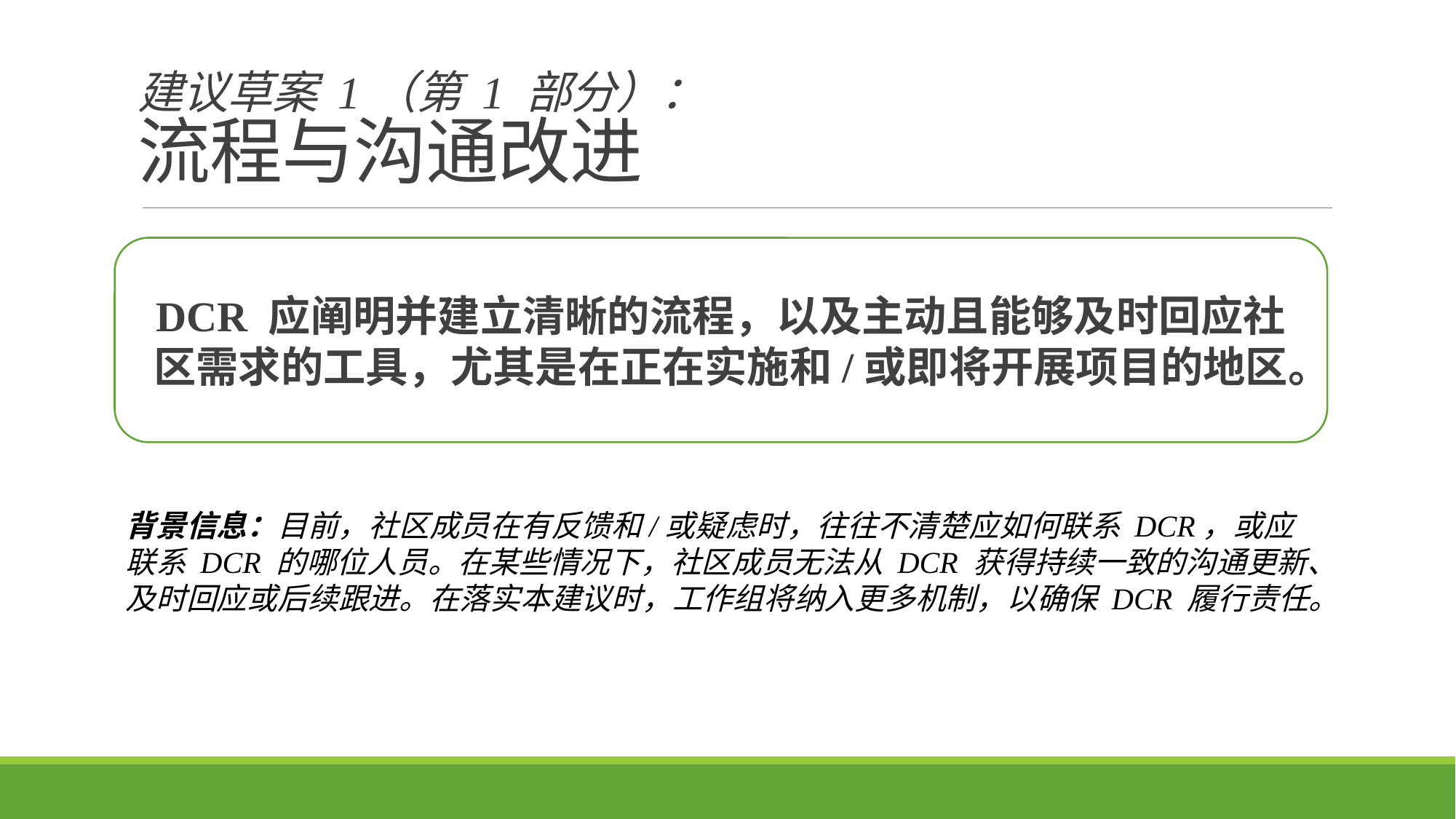

建议草案 1（第 1 部分）：
流程与沟通改进
DCR 应阐明并建立清晰的流程，以及主动且能够及时回应社区需求的工具，尤其是在正在实施和/或即将开展项目的地区。
背景信息：目前，社区成员在有反馈和/或疑虑时，往往不清楚应如何联系 DCR，或应联系 DCR 的哪位人员。在某些情况下，社区成员无法从 DCR 获得持续一致的沟通更新、及时回应或后续跟进。在落实本建议时，工作组将纳入更多机制，以确保 DCR 履行责任。